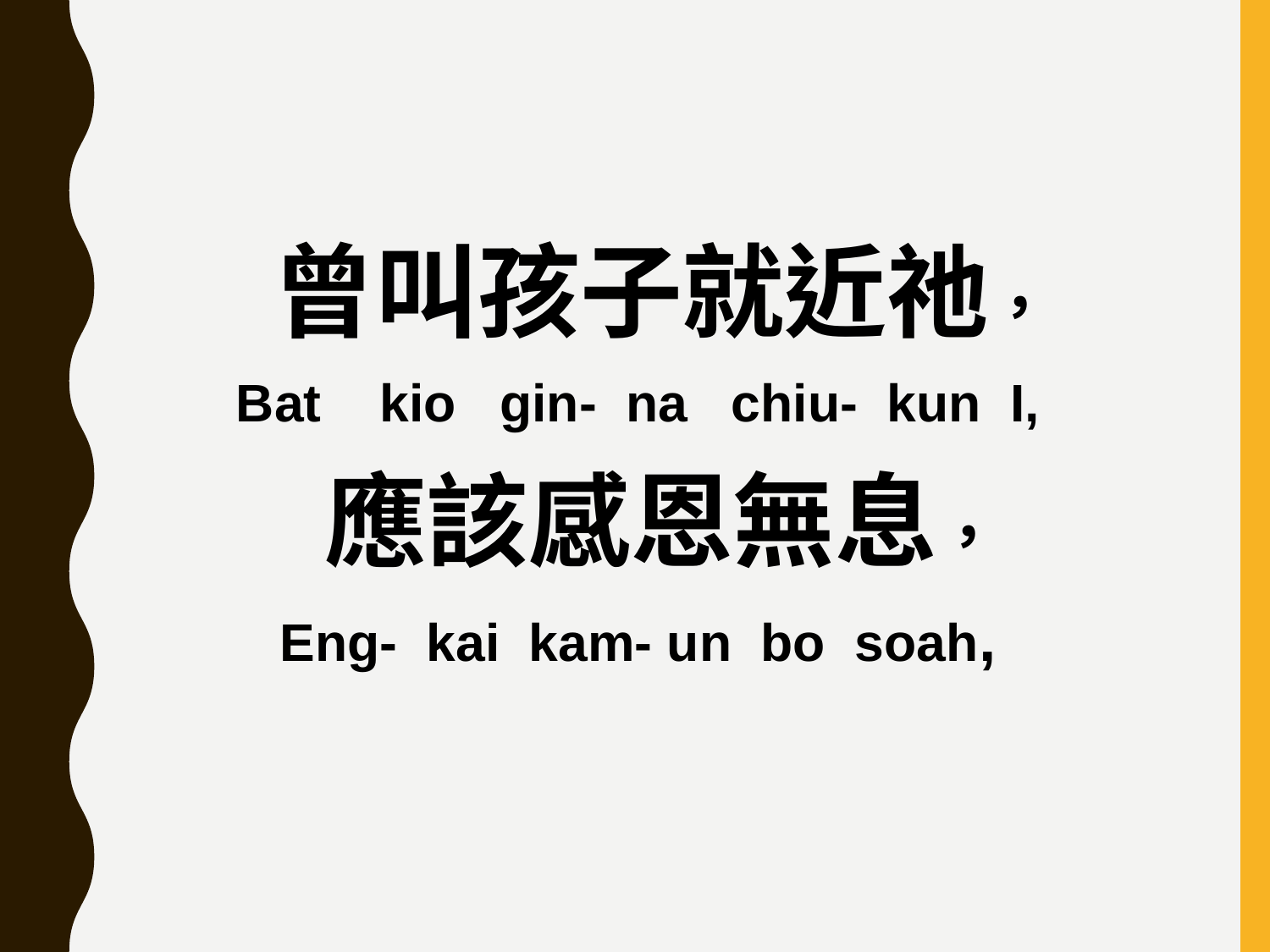

曾叫孩子就近祂，
Bat    kio   gin-  na   chiu-  kun  I,
 應該感恩無息，
Eng-  kai  kam- un  bo  soah,